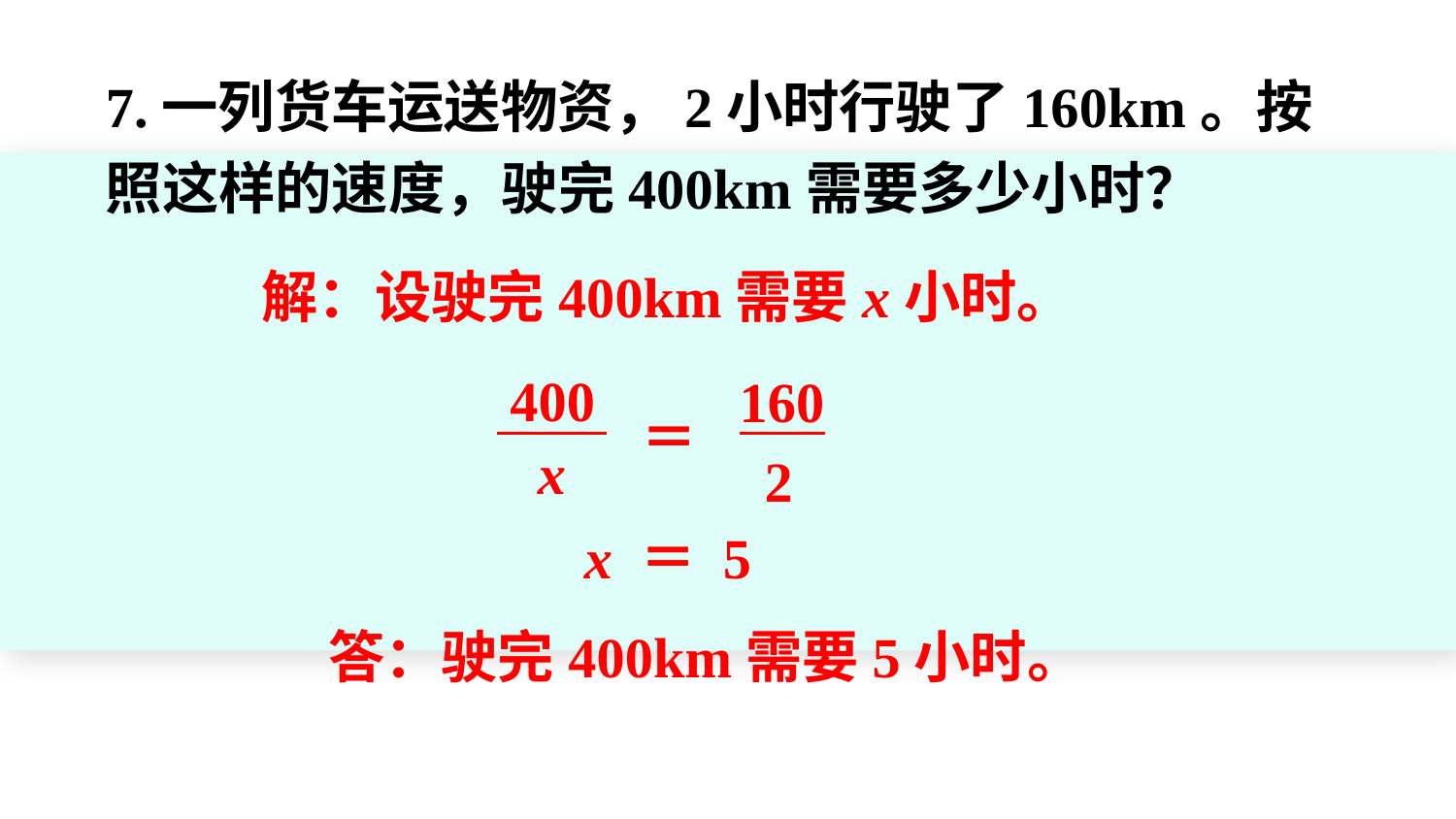

7.一列货车运送物资，2小时行驶了160km。按照这样的速度，驶完400km需要多少小时？
解：设驶完400km需要x小时。
400
160
＝
2
x
x ＝ 5
答：驶完400km需要5小时。